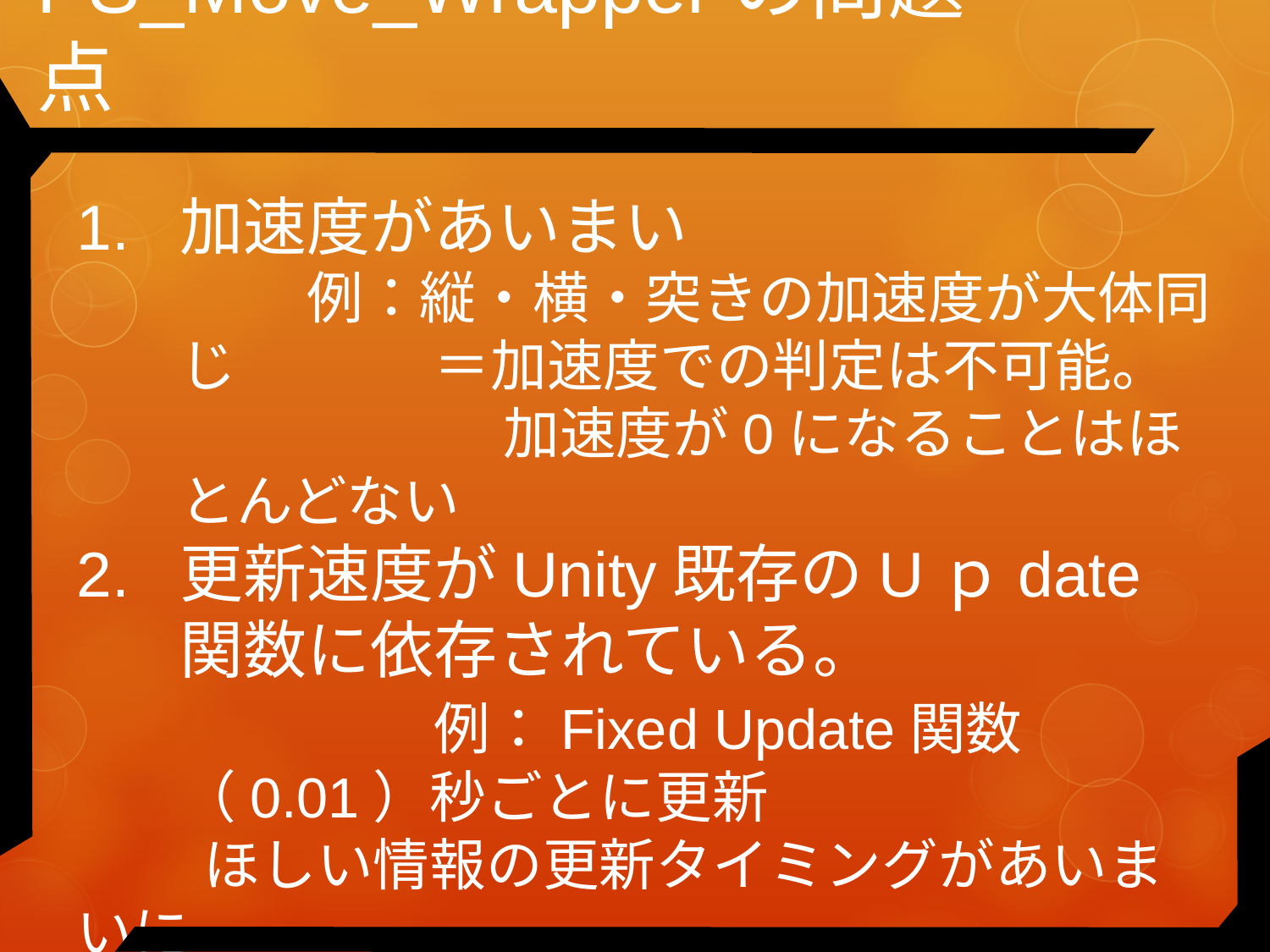

# PS_Move_Wrapperの問題点
加速度があいまい					例：縦・横・突きの加速度が大体同じ		＝加速度での判定は不可能。			　 加速度が0になることはほとんどない
更新速度がUnity既存のUｐdate関数に依存されている。					例：Fixed Update関数（0.01）秒ごとに更新
	ほしい情報の更新タイミングがあいまいに